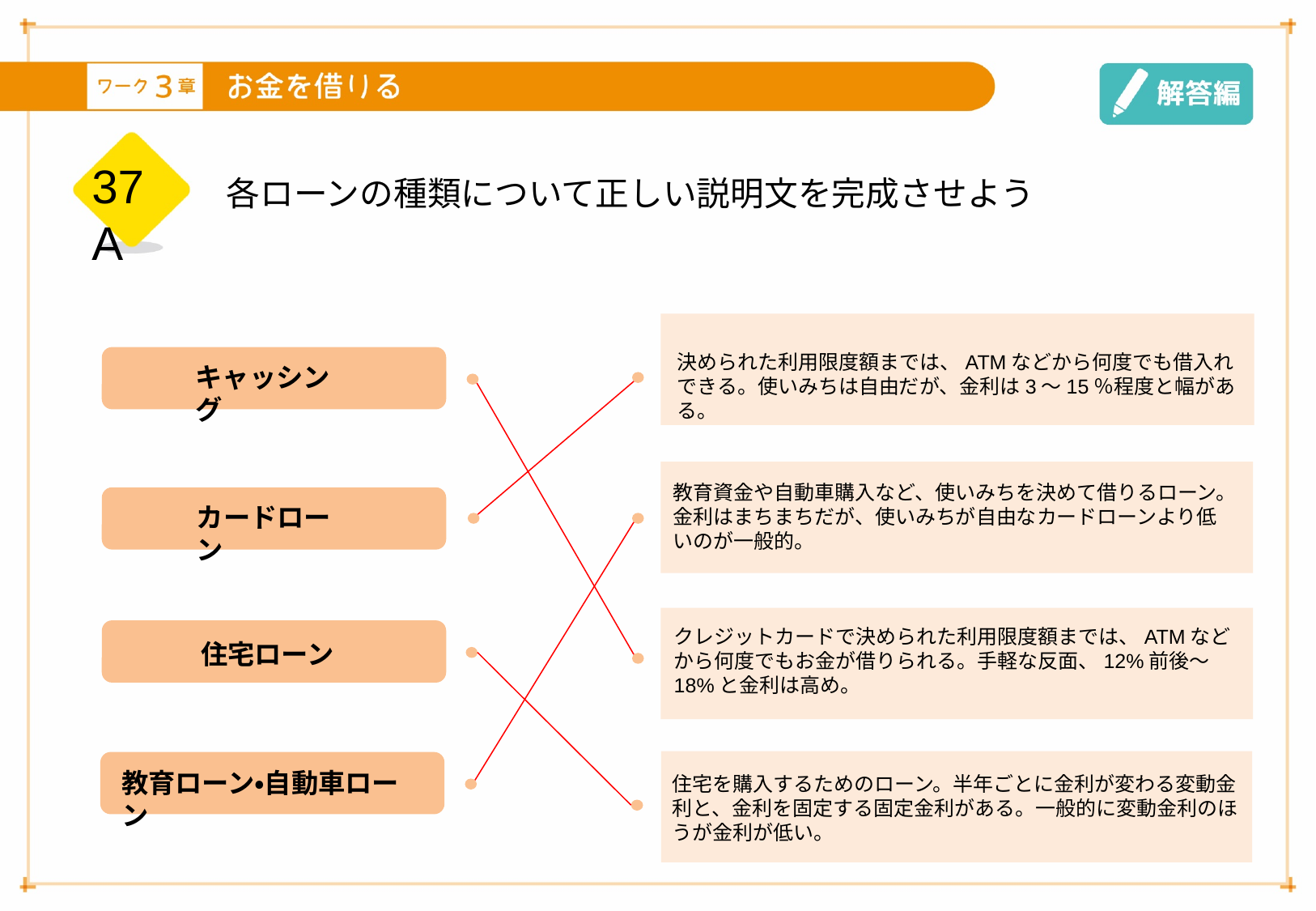

37A
各ローンの種類について正しい説明文を完成させよう

決められた利用限度額までは、ATMなどから何度でも借入れできる。使いみちは自由だが、金利は3〜15％程度と幅がある。

キャッシング

教育資金や自動車購入など、使いみちを決めて借りるローン。金利はまちまちだが、使いみちが自由なカードローンより低いのが一般的。

カードローン

クレジットカードで決められた利用限度額までは、ATMなどから何度でもお金が借りられる。手軽な反面、12%前後～18%と金利は高め。

住宅ローン

教育ローン・自動車ローン
住宅を購入するためのローン。半年ごとに金利が変わる変動金利と、金利を固定する固定金利がある。一般的に変動金利のほうが金利が低い。